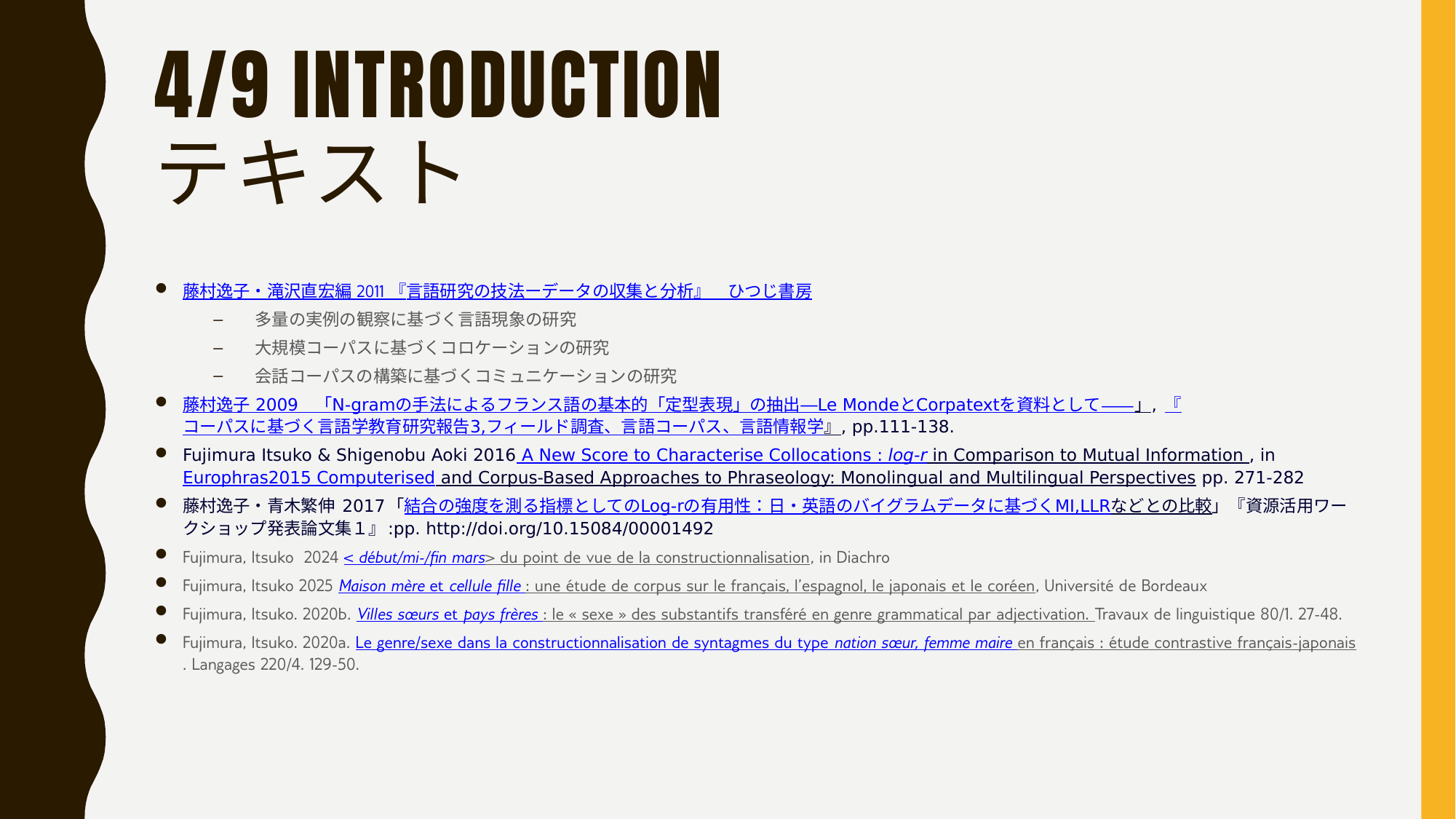

# 4/9 Introduction テキスト
藤村逸子・滝沢直宏編 2011 『言語研究の技法ーデータの収集と分析』　ひつじ書房
多量の実例の観察に基づく言語現象の研究
大規模コーパスに基づくコロケーションの研究
会話コーパスの構築に基づくコミュニケーションの研究
藤村逸子 2009　「N-gramの手法によるフランス語の基本的「定型表現」の抽出―Le MondeとCorpatextを資料として―」, 『コーパスに基づく言語学教育研究報告3,フィールド調査、言語コーパス、言語情報学』, pp.111-138.
Fujimura Itsuko & Shigenobu Aoki 2016 A New Score to Characterise Collocations : log-r in Comparison to Mutual Information , in Europhras2015 Computerised and Corpus-Based Approaches to Phraseology: Monolingual and Multilingual Perspectives pp. 271-282
藤村逸子・青木繁伸 2017「結合の強度を測る指標としてのLog-rの有用性：日・英語のバイグラムデータに基づくMI,LLRなどとの比較」『資源活用ワークショップ発表論文集１』:pp. http://doi.org/10.15084/00001492
Fujimura, Itsuko  2024 < début/mi-/fin mars> du point de vue de la constructionnalisation, in Diachro
Fujimura, Itsuko 2025 Maison mère et cellule fille : une étude de corpus sur le français, l’espagnol, le japonais et le coréen, Université de Bordeaux
Fujimura, Itsuko. 2020b. Villes sœurs et pays frères : le « sexe » des substantifs transféré en genre grammatical par adjectivation. Travaux de linguistique 80/1. 27‑48.
Fujimura, Itsuko. 2020a. Le genre/sexe dans la constructionnalisation de syntagmes du type nation sœur, femme maire en français : étude contrastive français-japonais. Langages 220/4. 129‑50.